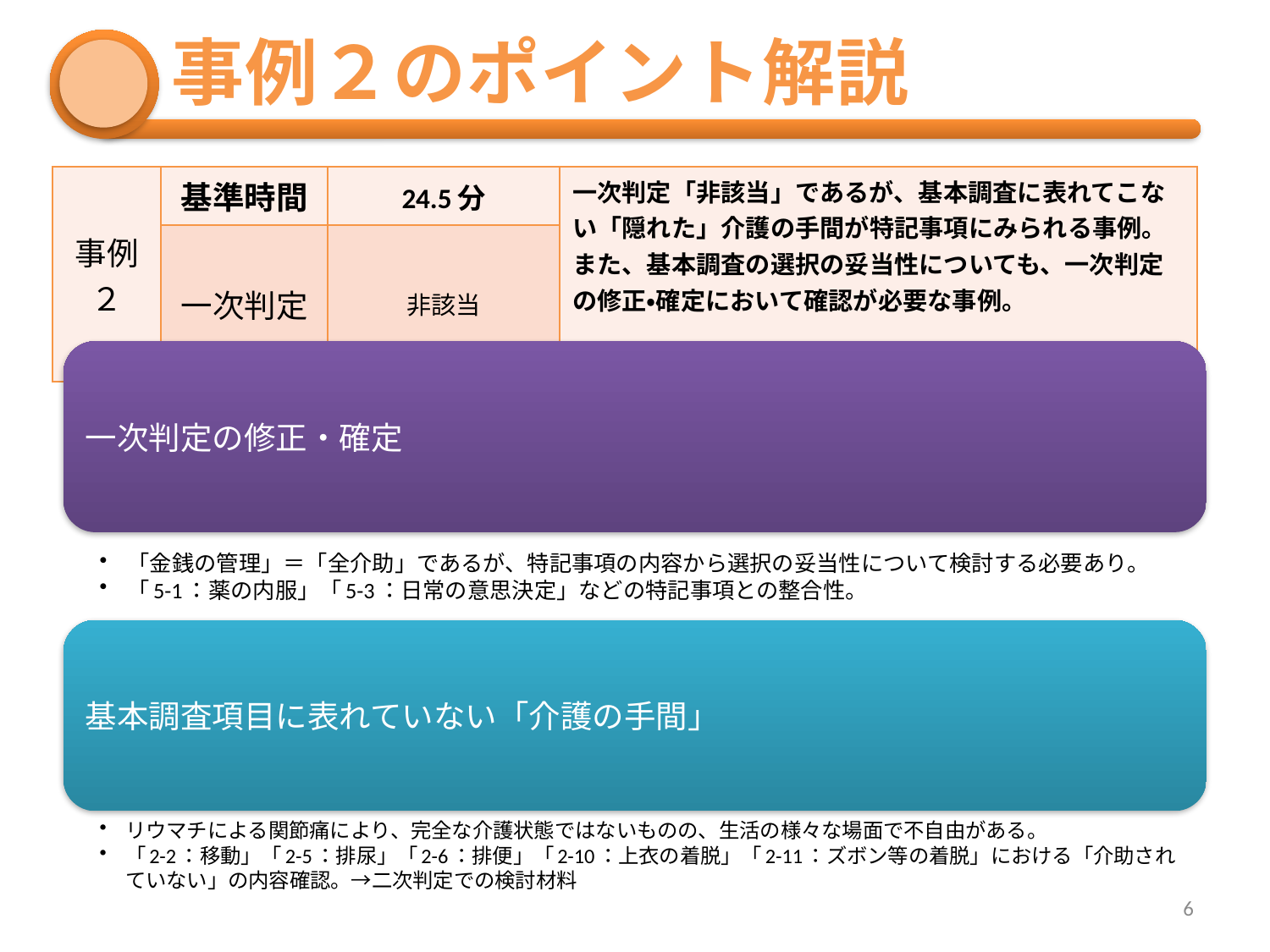

# 事例２のポイント解説
| 事例 ２ | 基準時間 | 24.5分 | 一次判定「非該当」であるが、基本調査に表れてこない「隠れた」介護の手間が特記事項にみられる事例。また、基本調査の選択の妥当性についても、一次判定の修正・確定において確認が必要な事例。 |
| --- | --- | --- | --- |
|  | 一次判定 | 非該当 |  |
一次判定の修正・確定
リウマチによる関節痛により、完全な介護状態ではないものの、生活の様々な場面で不自由がある。
「2-2：移動」「2-5：排尿」「2-6：排便」「2-10：上衣の着脱」「2-11：ズボン等の着脱」における「介助されていない」の内容確認。→二次判定での検討材料
「金銭の管理」＝「全介助」であるが、特記事項の内容から選択の妥当性について検討する必要あり。
「5-1：薬の内服」「5-3：日常の意思決定」などの特記事項との整合性。
基本調査項目に表れていない「介護の手間」
6